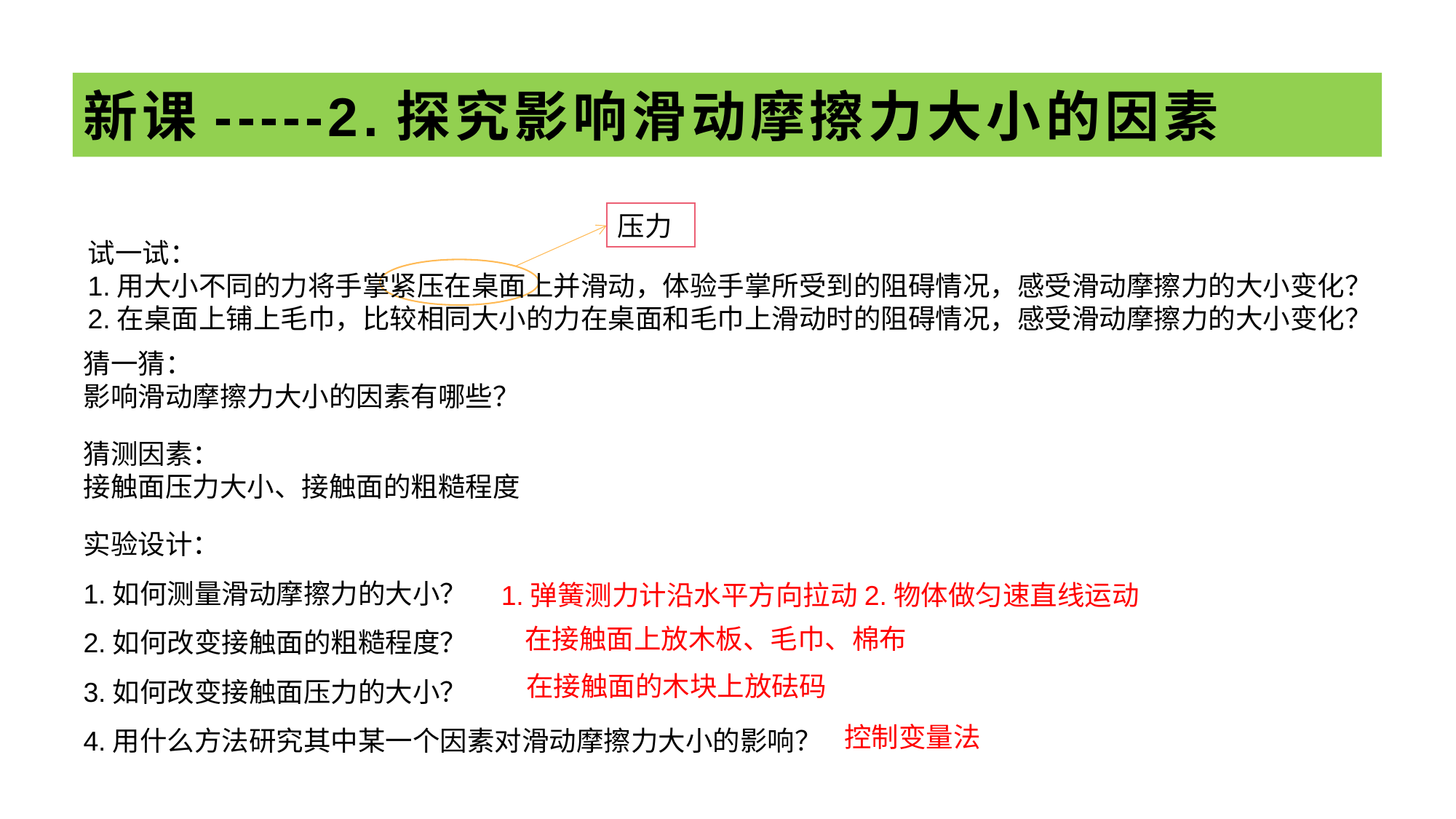

# 新课-----2.探究影响滑动摩擦力大小的因素
压力
试一试：
1.用大小不同的力将手掌紧压在桌面上并滑动，体验手掌所受到的阻碍情况，感受滑动摩擦力的大小变化？
2.在桌面上铺上毛巾，比较相同大小的力在桌面和毛巾上滑动时的阻碍情况，感受滑动摩擦力的大小变化？

猜一猜：
影响滑动摩擦力大小的因素有哪些？
猜测因素：
接触面压力大小、接触面的粗糙程度
实验设计：
1.如何测量滑动摩擦力的大小？
2.如何改变接触面的粗糙程度？
3.如何改变接触面压力的大小？
4.用什么方法研究其中某一个因素对滑动摩擦力大小的影响？
1.弹簧测力计沿水平方向拉动2.物体做匀速直线运动
在接触面上放木板、毛巾、棉布
在接触面的木块上放砝码
控制变量法